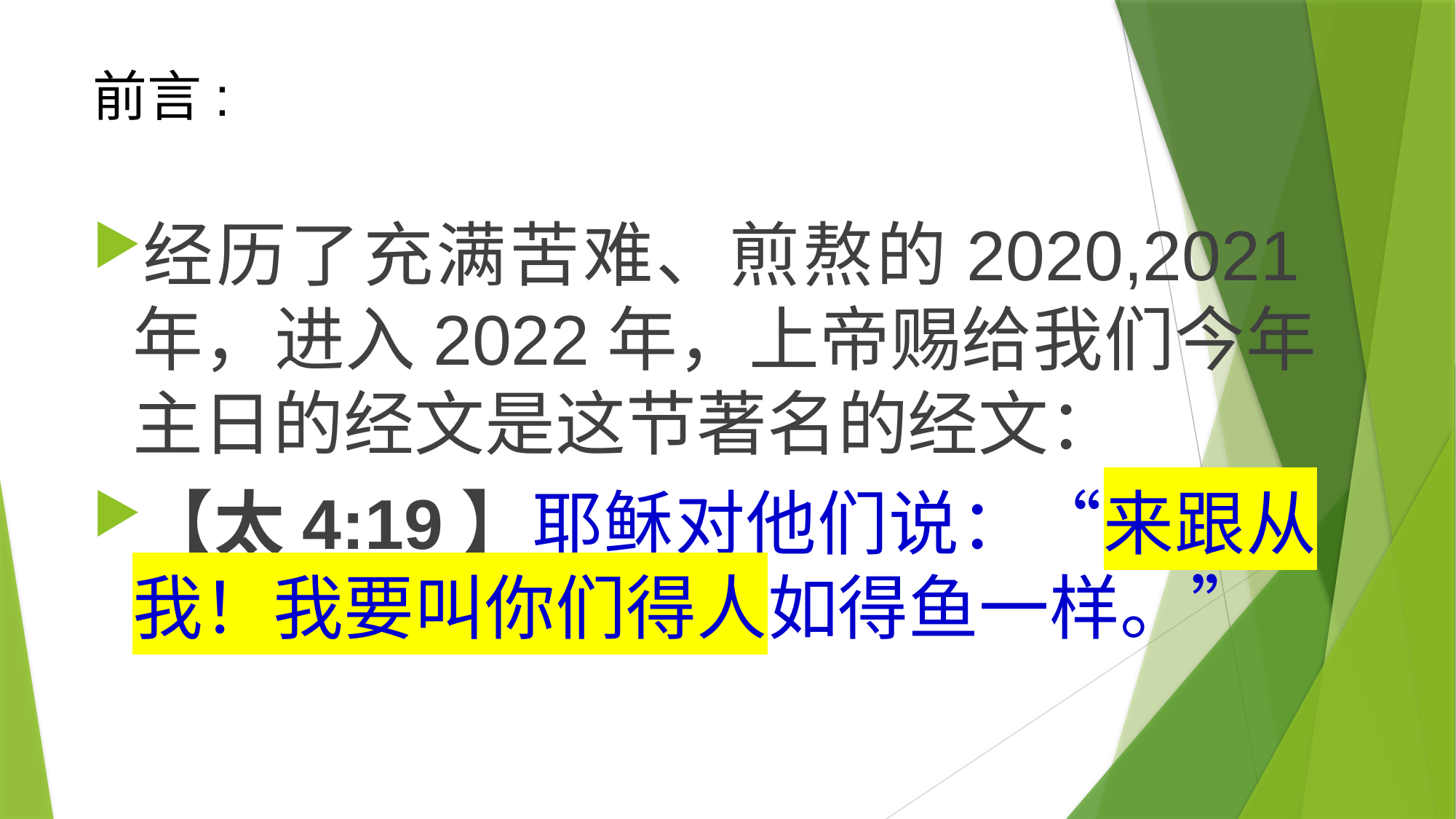

# 前言:
经历了充满苦难、煎熬的2020,2021年，进入2022年，上帝赐给我们今年主日的经文是这节著名的经文：
【太4:19】耶稣对他们说：“来跟从我！我要叫你们得人如得鱼一样。”